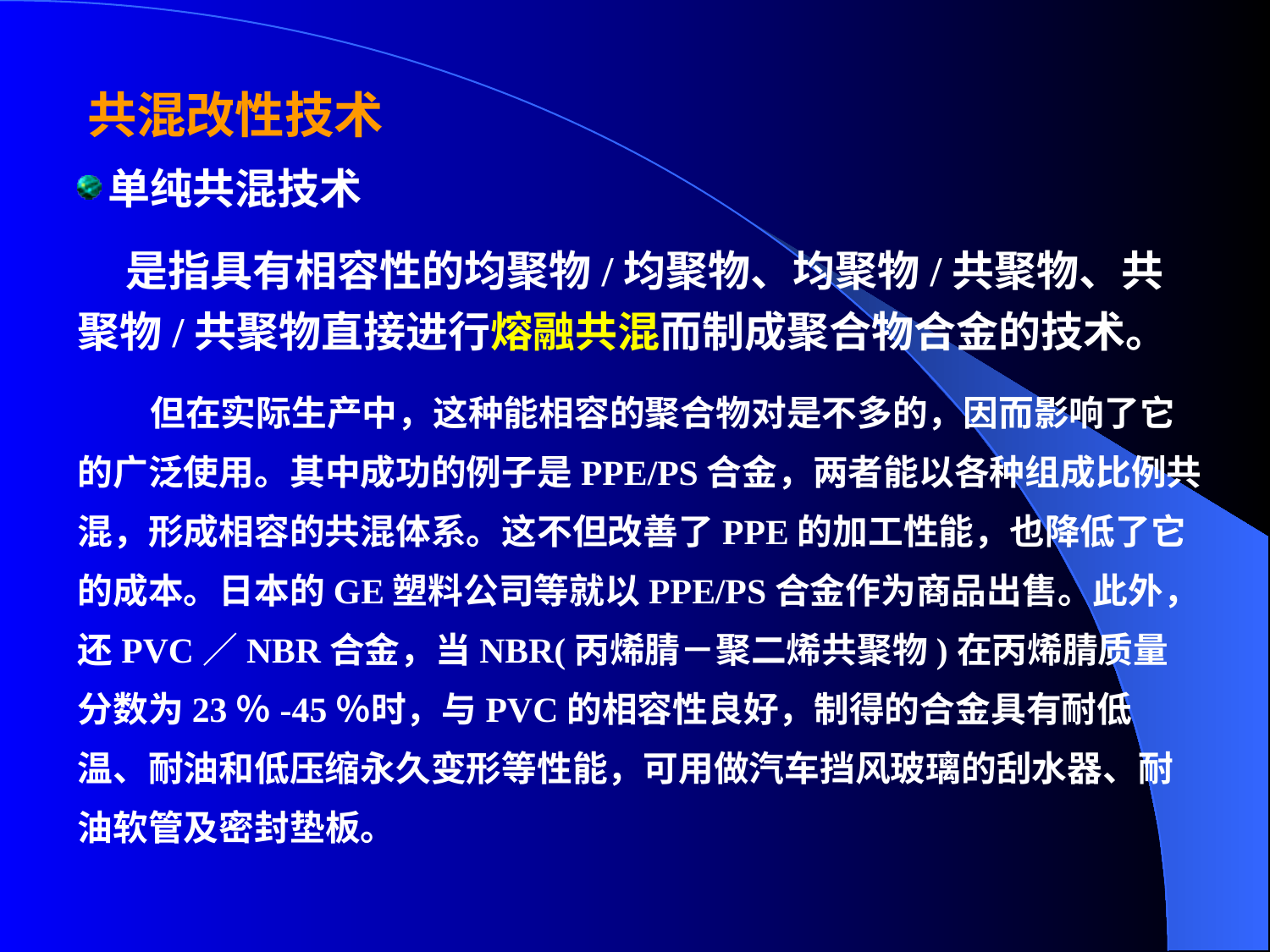

共混改性技术

单纯共混技术
    是指具有相容性的均聚物/均聚物、均聚物/共聚物、共聚物/共聚物直接进行熔融共混而制成聚合物合金的技术。
        但在实际生产中，这种能相容的聚合物对是不多的，因而影响了它的广泛使用。其中成功的例子是PPE/PS合金，两者能以各种组成比例共混，形成相容的共混体系。这不但改善了PPE的加工性能，也降低了它的成本。日本的GE塑料公司等就以PPE/PS合金作为商品出售。此外，还PVC／NBR合金，当NBR(丙烯腈－聚二烯共聚物)在丙烯腈质量分数为23％-45％时，与PVC的相容性良好，制得的合金具有耐低温、耐油和低压缩永久变形等性能，可用做汽车挡风玻璃的刮水器、耐油软管及密封垫板。